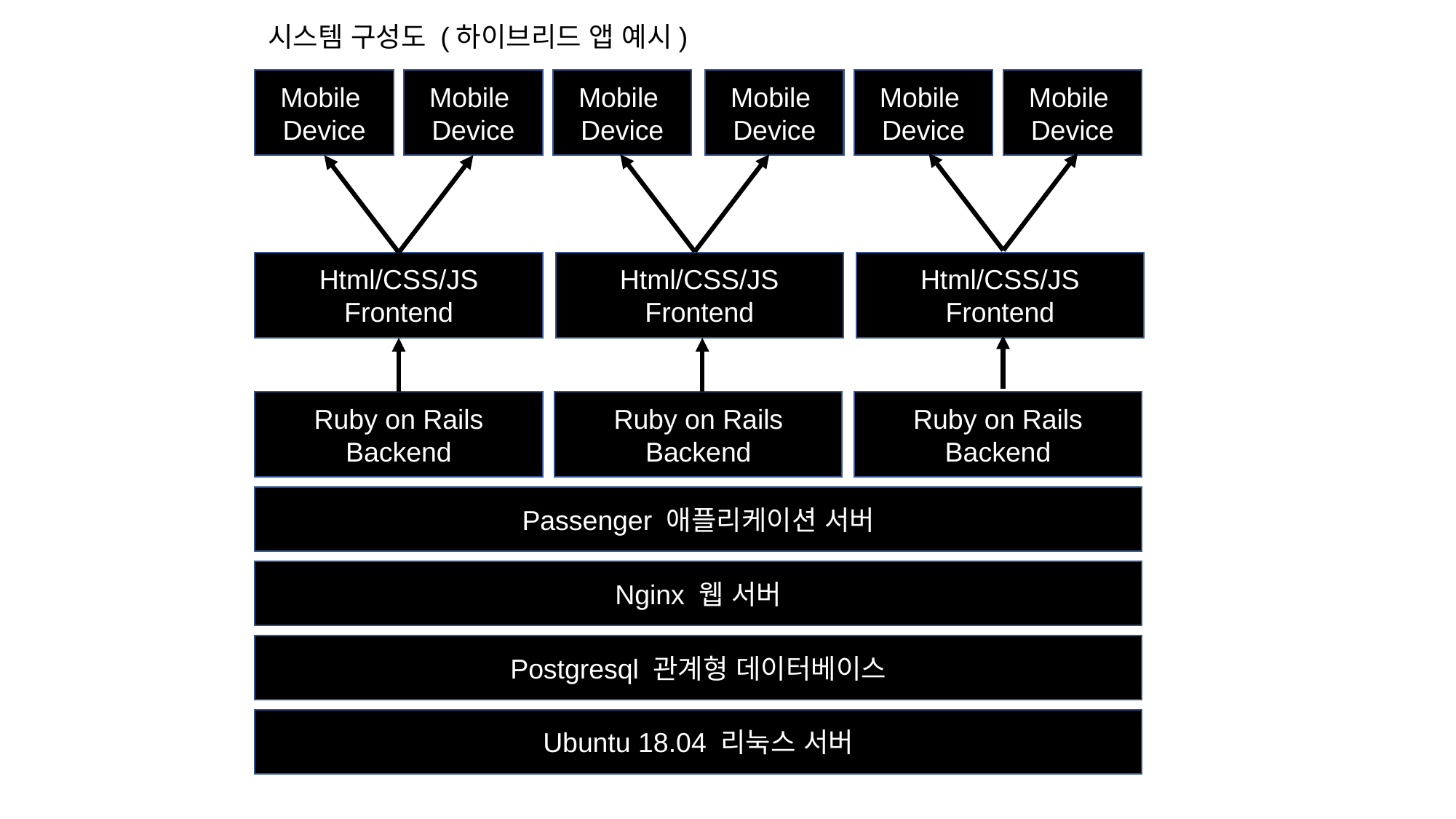

시스템 구성도 (하이브리드 앱 예시)
Mobile
Device
Mobile
Device
Mobile
Device
Mobile
Device
Mobile
Device
Mobile
Device
Html/CSS/JS
Frontend
Html/CSS/JS
Frontend
Html/CSS/JS
Frontend
Ruby on Rails Backend
Ruby on Rails Backend
Ruby on Rails Backend
Passenger 애플리케이션 서버
Nginx 웹 서버
Postgresql 관계형 데이터베이스
Ubuntu 18.04 리눅스 서버